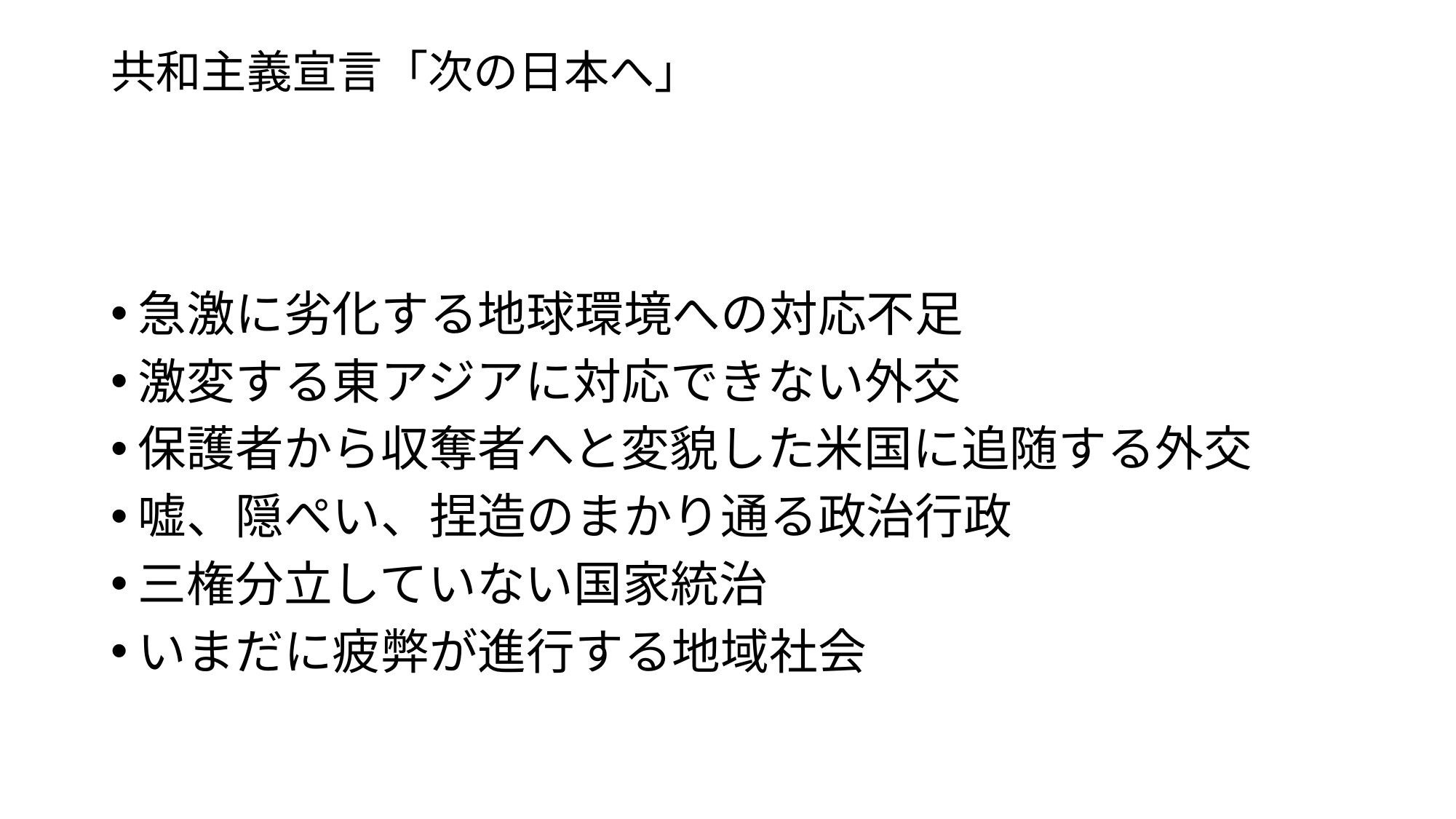

# 共和主義宣言「次の日本へ」

急激に劣化する地球環境への対応不足
激変する東アジアに対応できない外交
保護者から収奪者へと変貌した米国に追随する外交
嘘、隠ぺい、捏造のまかり通る政治行政
三権分立していない国家統治
いまだに疲弊が進行する地域社会